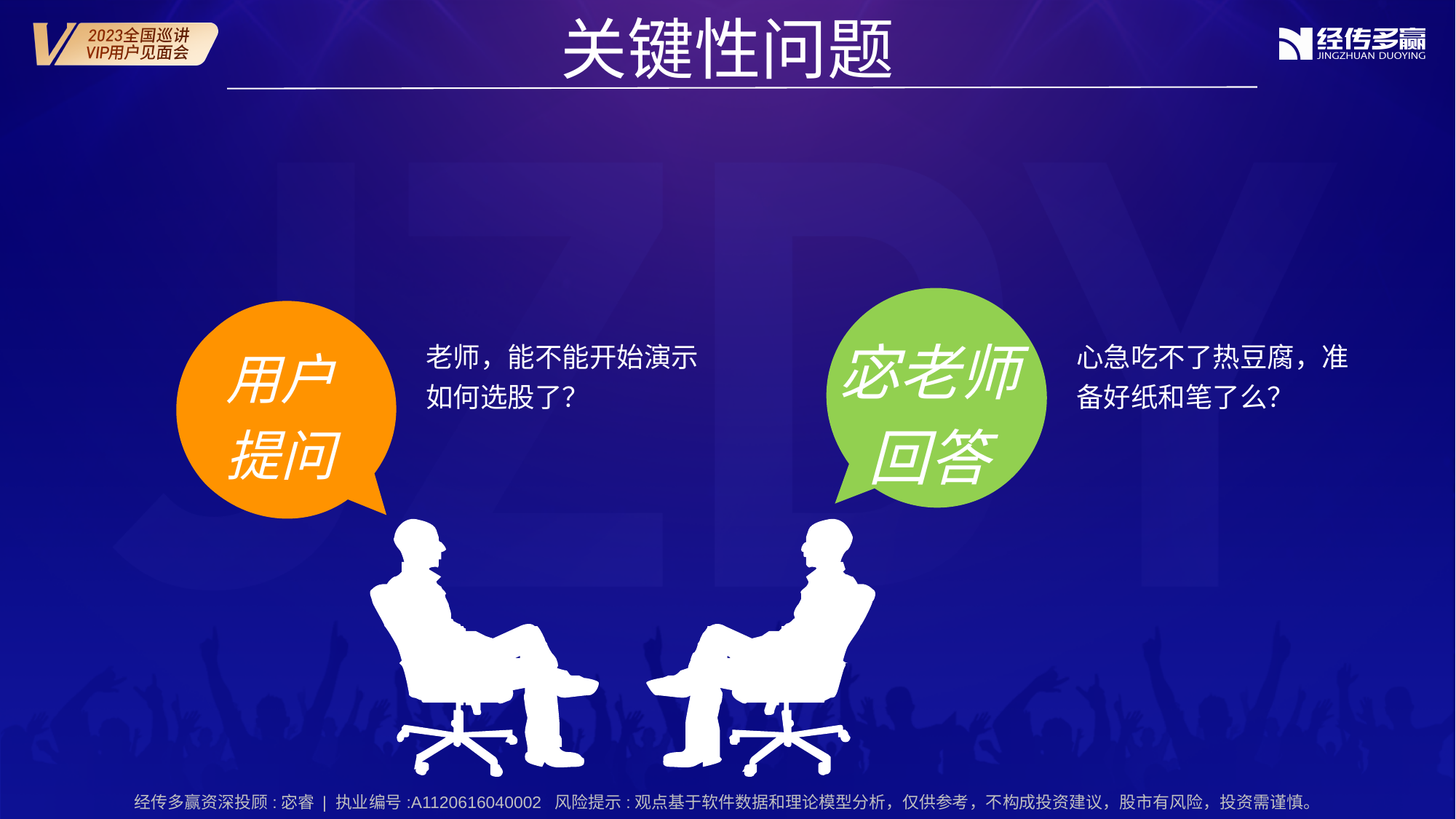

关键性问题

宓老师
回答

用户
提问
老师，能不能开始演示如何选股了？
心急吃不了热豆腐，准备好纸和笔了么？